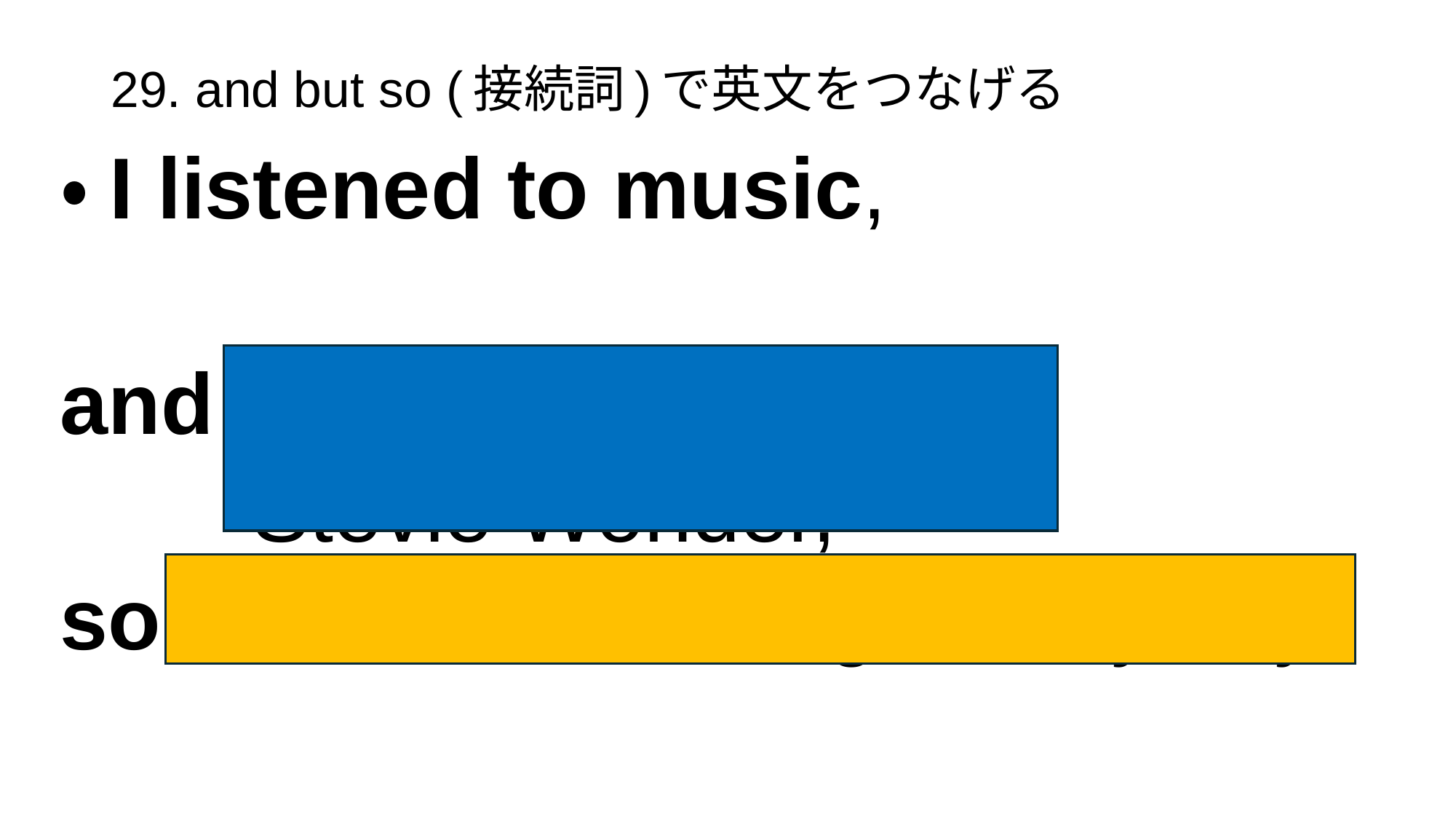

# 29. and but so (接続詞)で英文をつなげる
・I listened to music,

and my favorite singer is
        Stevie Wonder,
so I listen to his songs every day.